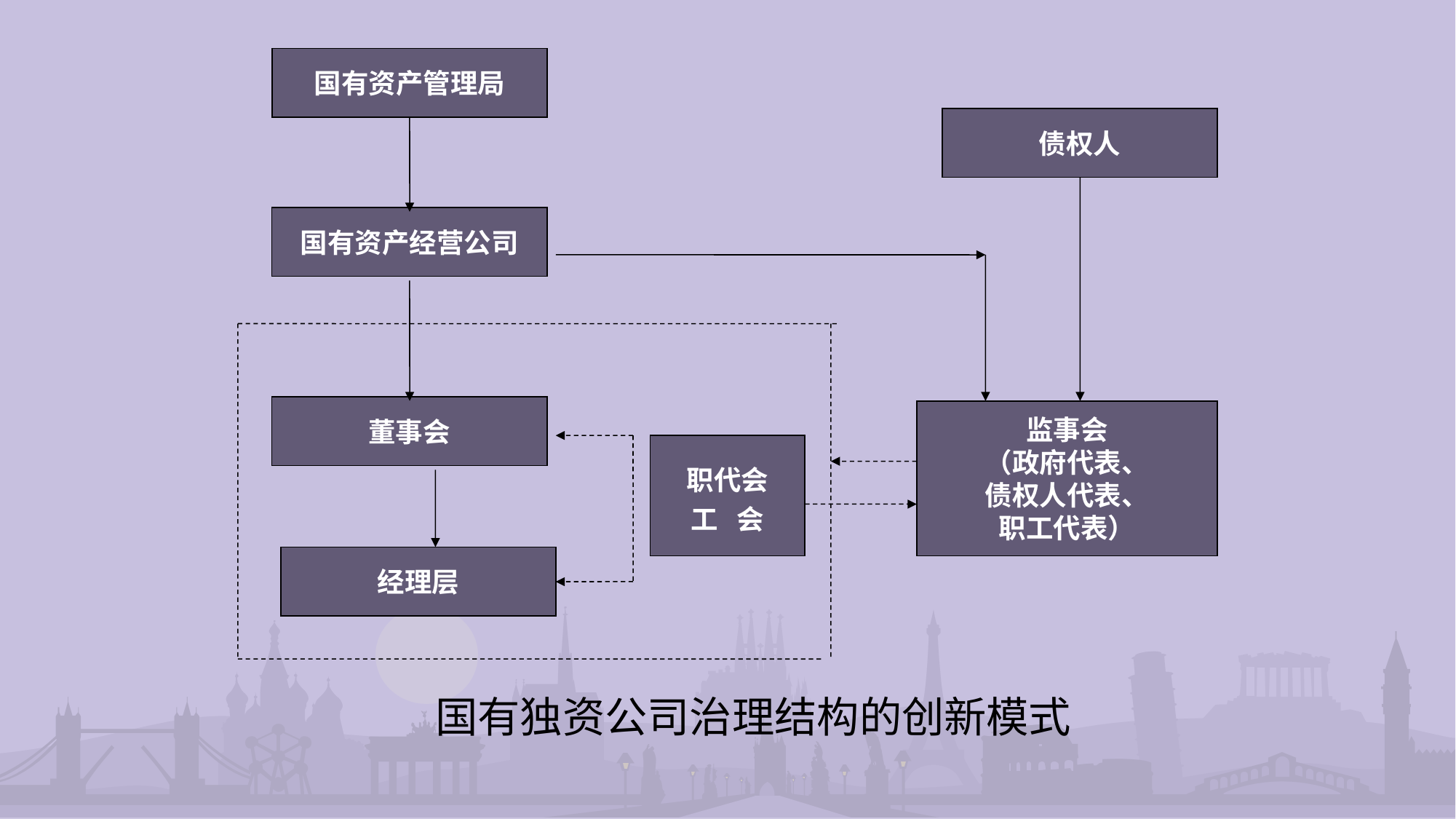

国有资产管理局
债权人

国有资产经营公司

董事会
监事会
（政府代表、
债权人代表、
职工代表）

职代会
工   会

经理层

国有独资公司治理结构的创新模式